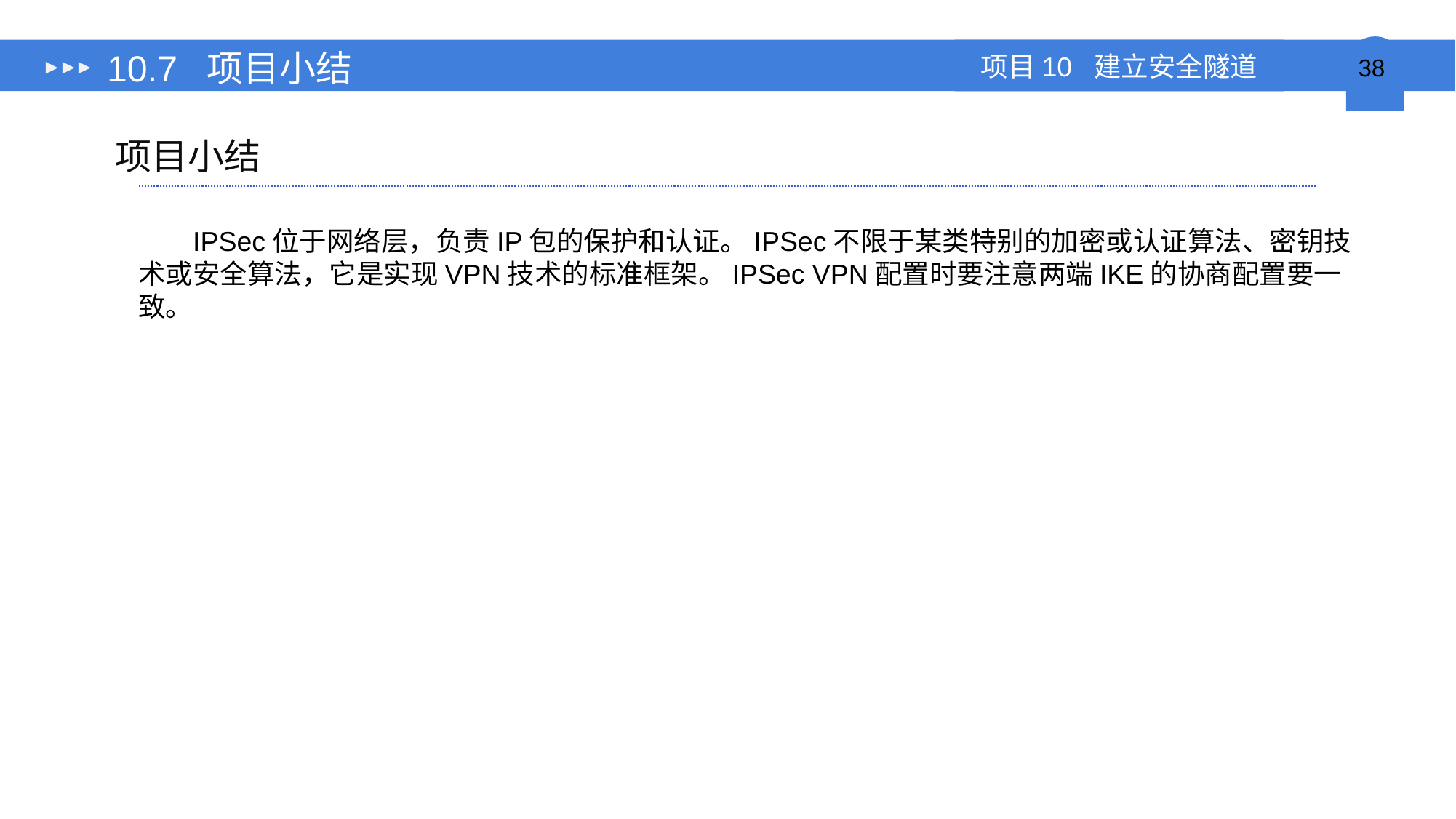

# 10.7  项目小结
项目小结

IPSec位于网络层，负责IP包的保护和认证。IPSec不限于某类特别的加密或认证算法、密钥技术或安全算法，它是实现VPN技术的标准框架。IPSec VPN配置时要注意两端IKE的协商配置要一致。